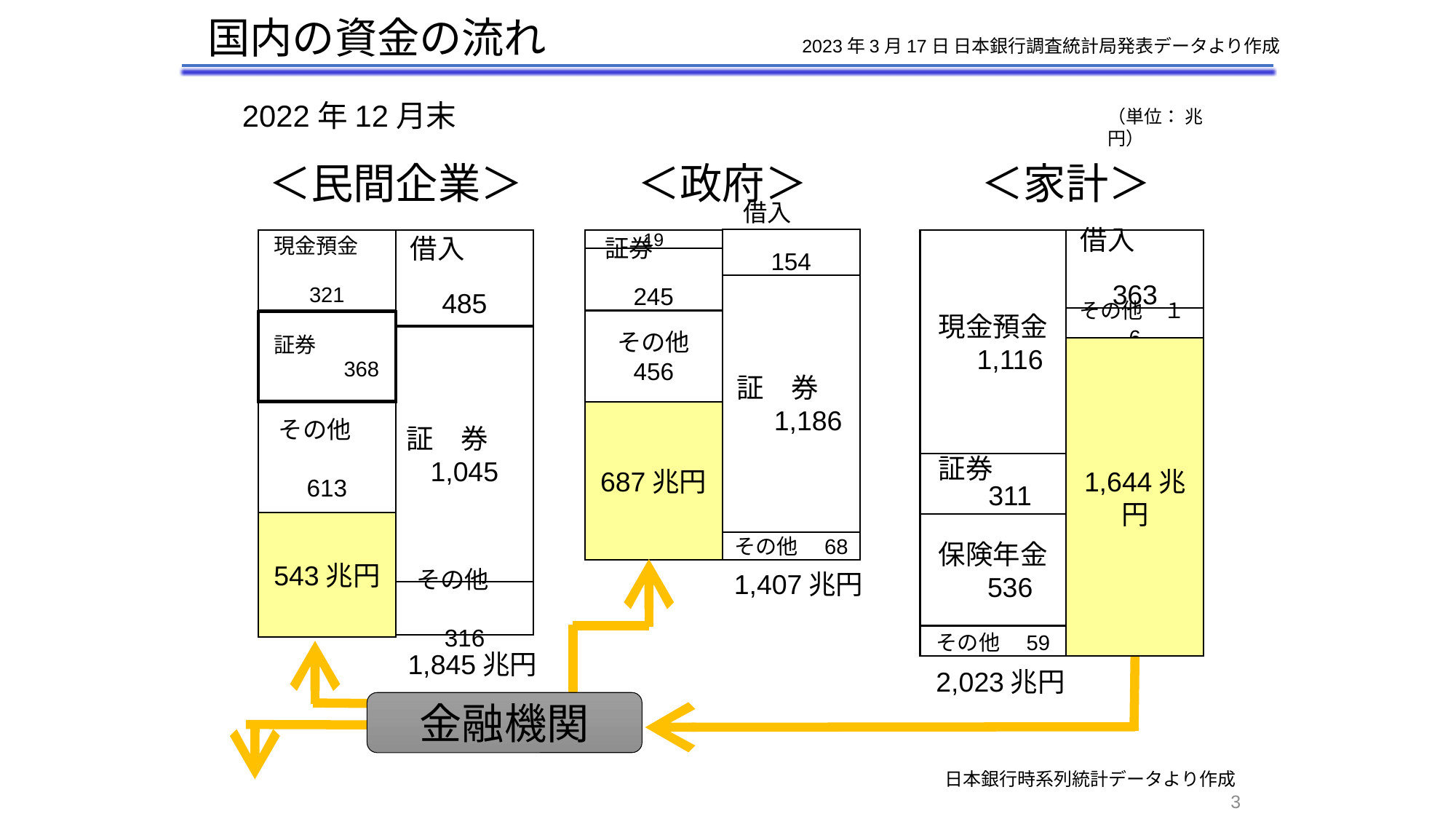

国内の資金の流れ
2023年3月17日 日本銀行調査統計局発表データより作成
2022年12月末
（単位： 兆円）
＜民間企業＞
＜政府＞
＜家計＞
借入
154
証券
245
19
借入　　　　　　363
現金預金
321
借入　　　　　　485
現金預金　1,116
証　券　　1,186
その他　１6
その他
456
証券　　　　　　368
証　券　1,045
1,644兆円
687兆円
その他
613
証券　　　311
543兆円
保険年金　536
その他　68
1,407兆円
その他
316
その他　59
1,845兆円
2,023兆円
金融機関
日本銀行時系列統計データより作成
3